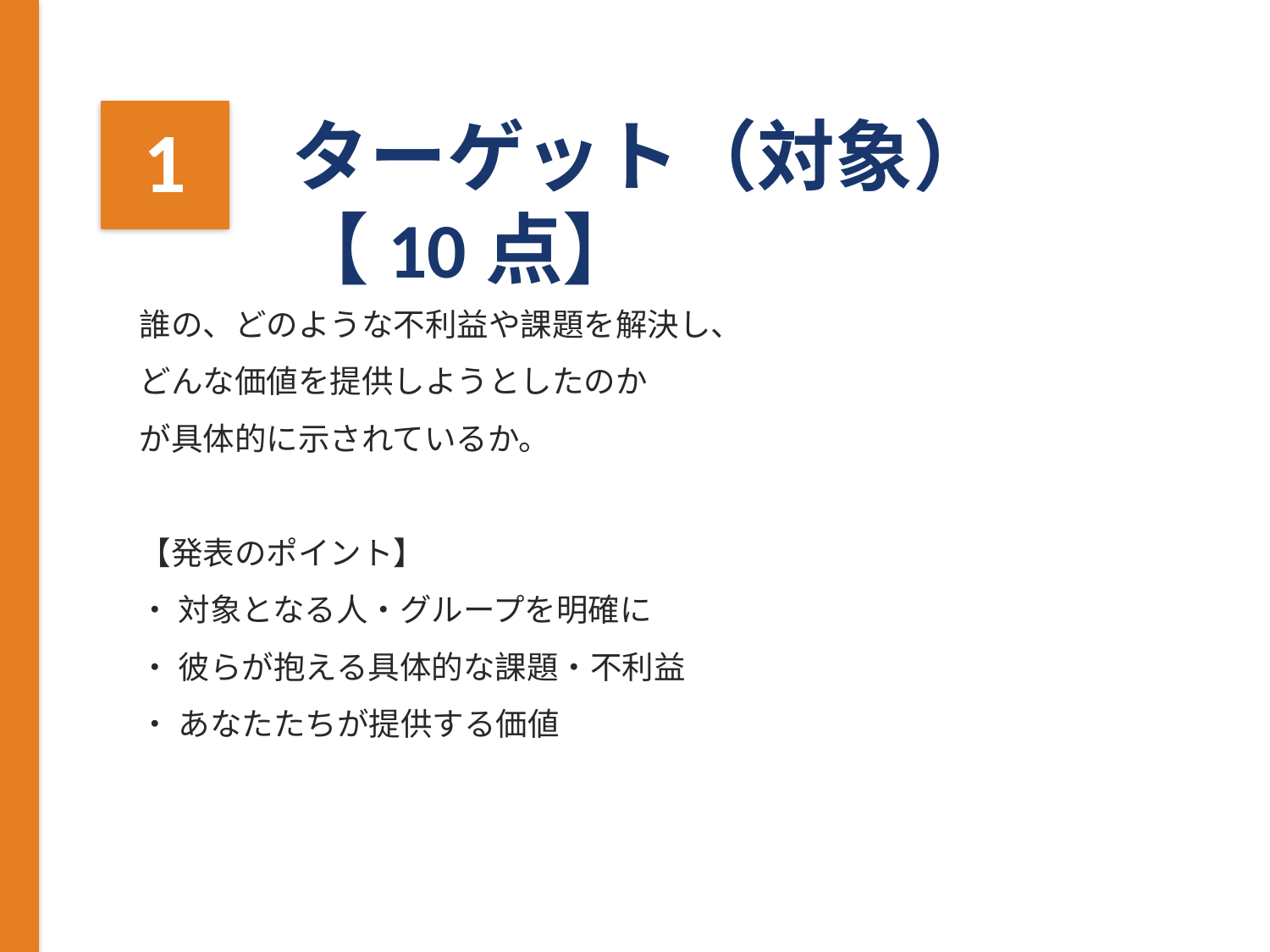

1
ターゲット（対象）【10点】
誰の、どのような不利益や課題を解決し、
どんな価値を提供しようとしたのか
が具体的に示されているか。
【発表のポイント】
• 対象となる人・グループを明確に
• 彼らが抱える具体的な課題・不利益
• あなたたちが提供する価値